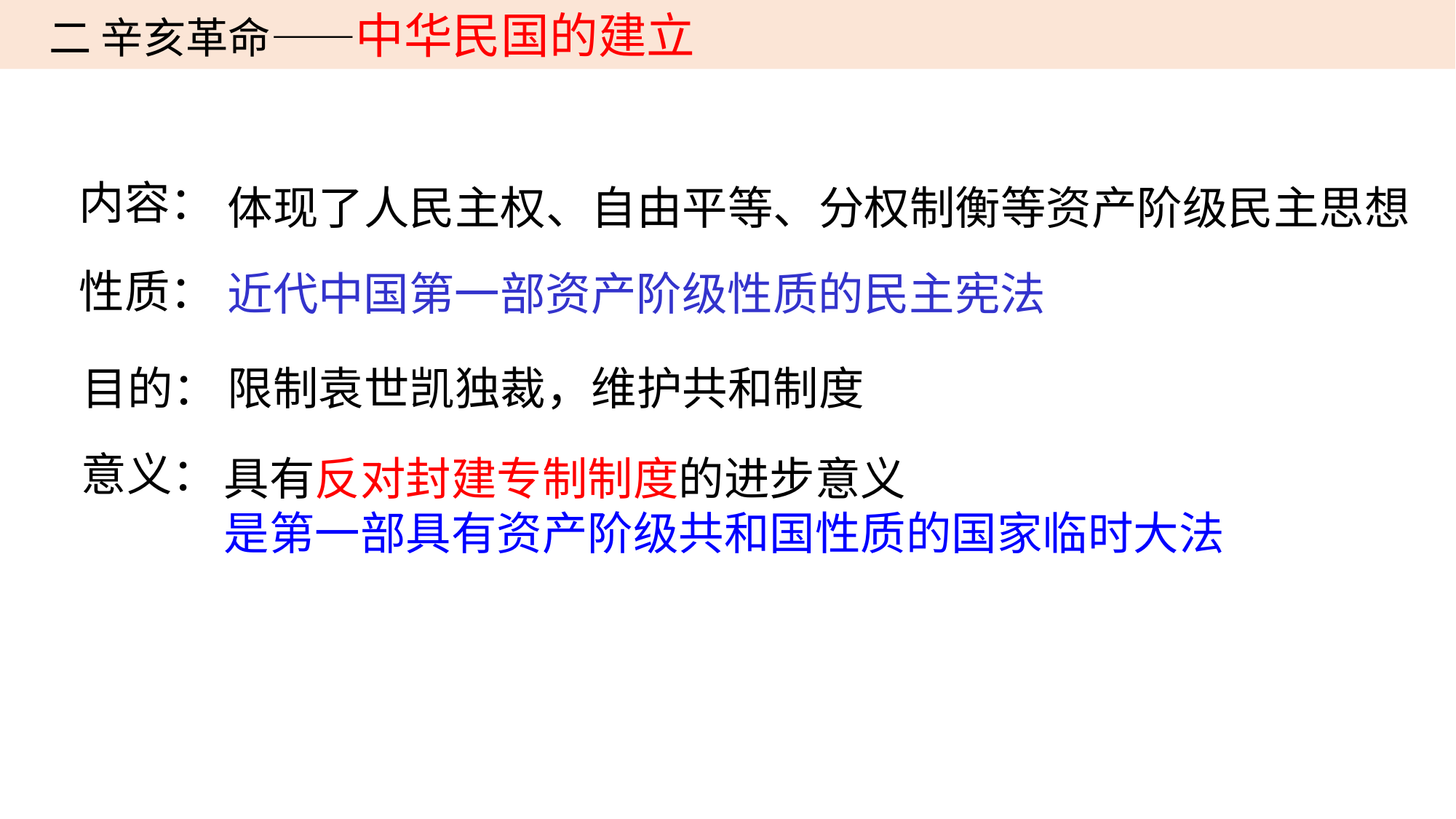

二 辛亥革命——中华民国的建立
体现了人民主权、自由平等、分权制衡等资产阶级民主思想
内容：
性质：
近代中国第一部资产阶级性质的民主宪法
目的：
限制袁世凯独裁，维护共和制度
具有反对封建专制制度的进步意义
是第一部具有资产阶级共和国性质的国家临时大法
 意义：